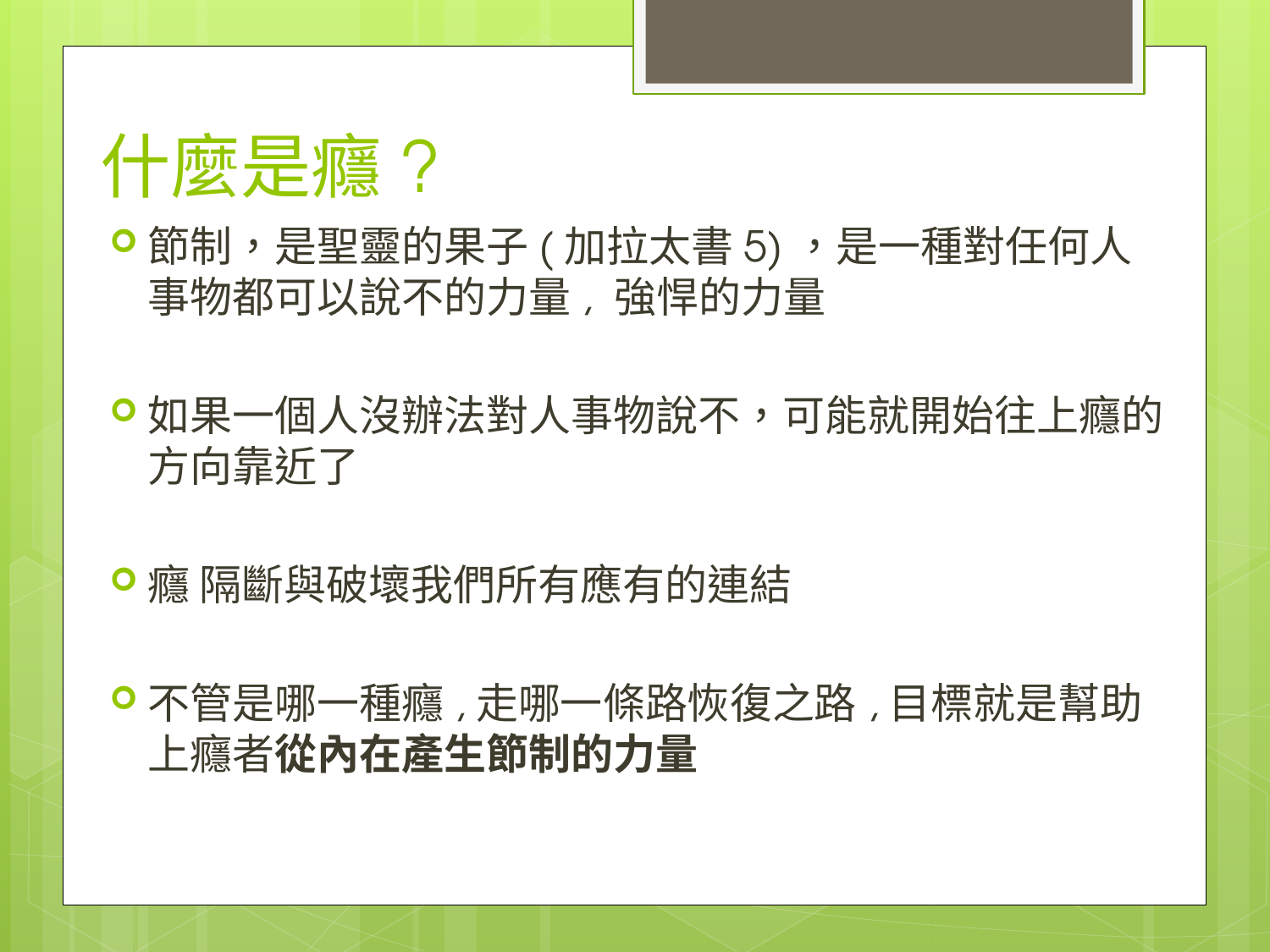

# 什麼是癮?
節制，是聖靈的果子(加拉太書5)，是一種對任何人事物都可以說不的力量, 強悍的力量

如果一個人沒辦法對人事物說不，可能就開始往上癮的方向靠近了

癮 隔斷與破壞我們所有應有的連結

不管是哪一種癮,走哪一條路恢復之路,目標就是幫助上癮者從內在產生節制的力量